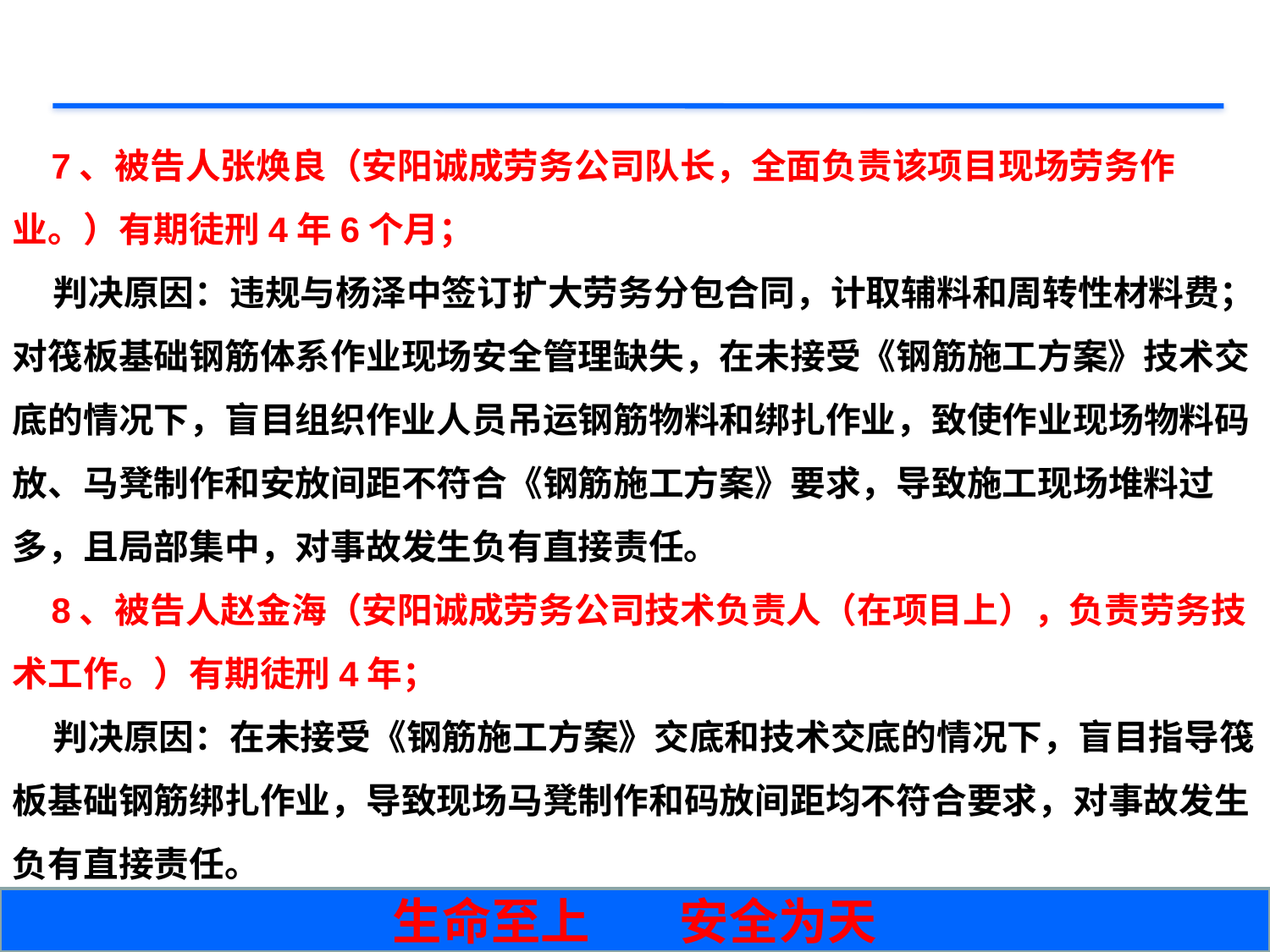

7、被告人张焕良（安阳诚成劳务公司队长，全面负责该项目现场劳务作业。）有期徒刑4年6个月；
    判决原因：违规与杨泽中签订扩大劳务分包合同，计取辅料和周转性材料费；对筏板基础钢筋体系作业现场安全管理缺失，在未接受《钢筋施工方案》技术交底的情况下，盲目组织作业人员吊运钢筋物料和绑扎作业，致使作业现场物料码放、马凳制作和安放间距不符合《钢筋施工方案》要求，导致施工现场堆料过多，且局部集中，对事故发生负有直接责任。
    8、被告人赵金海（安阳诚成劳务公司技术负责人（在项目上），负责劳务技术工作。）有期徒刑4年；
    判决原因：在未接受《钢筋施工方案》交底和技术交底的情况下，盲目指导筏板基础钢筋绑扎作业，导致现场马凳制作和码放间距均不符合要求，对事故发生负有直接责任。